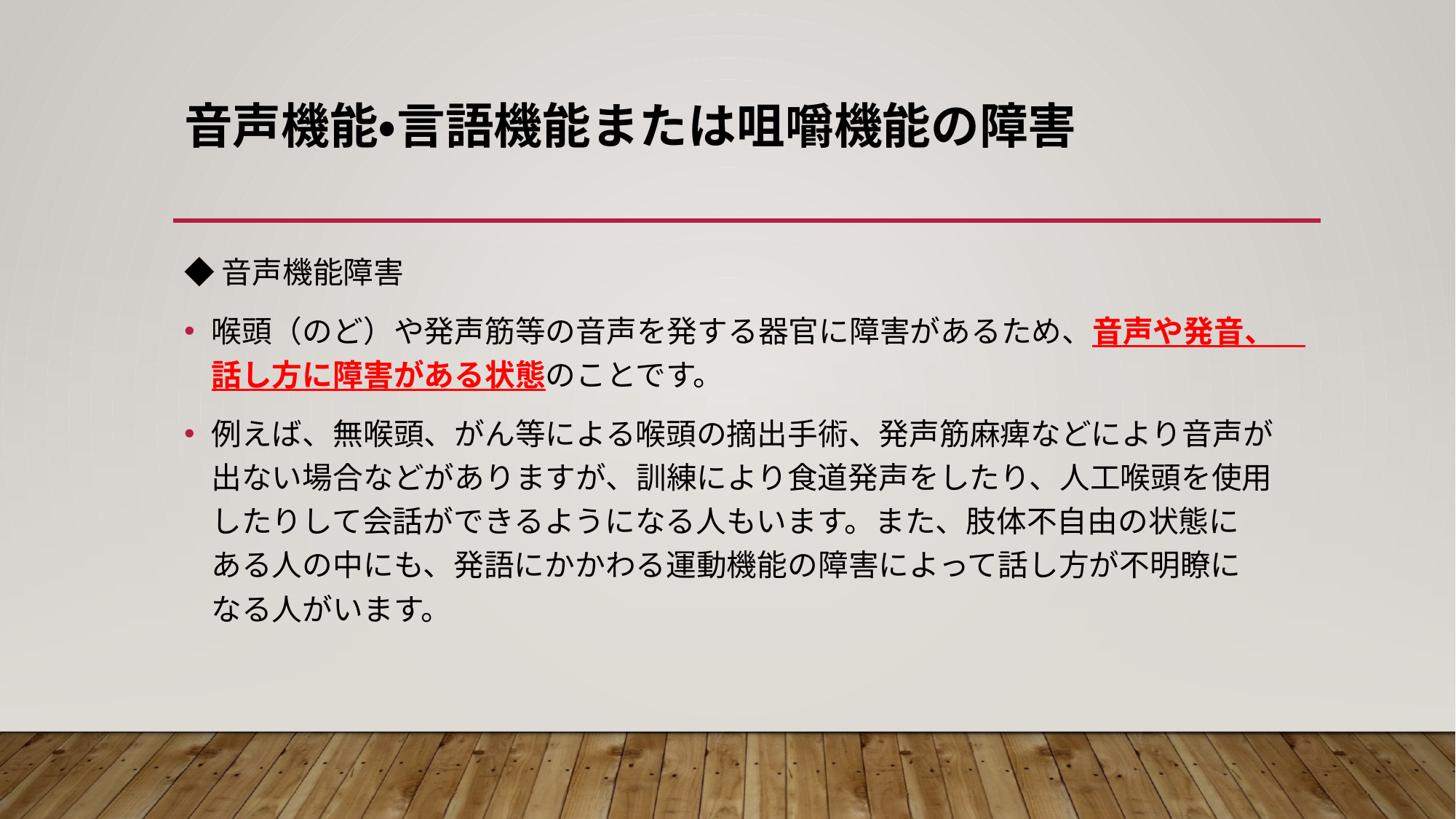

# 音声機能・言語機能または咀嚼機能の障害
◆音声機能障害
喉頭（のど）や発声筋等の音声を発する器官に障害があるため、音声や発音、　話し方に障害がある状態のことです。
例えば、無喉頭、がん等による喉頭の摘出手術、発声筋麻痺などにより音声が　出ない場合などがありますが、訓練により食道発声をしたり、人工喉頭を使用　したりして会話ができるようになる人もいます。また、肢体不自由の状態に　　ある人の中にも、発語にかかわる運動機能の障害によって話し方が不明瞭に　　なる人がいます。